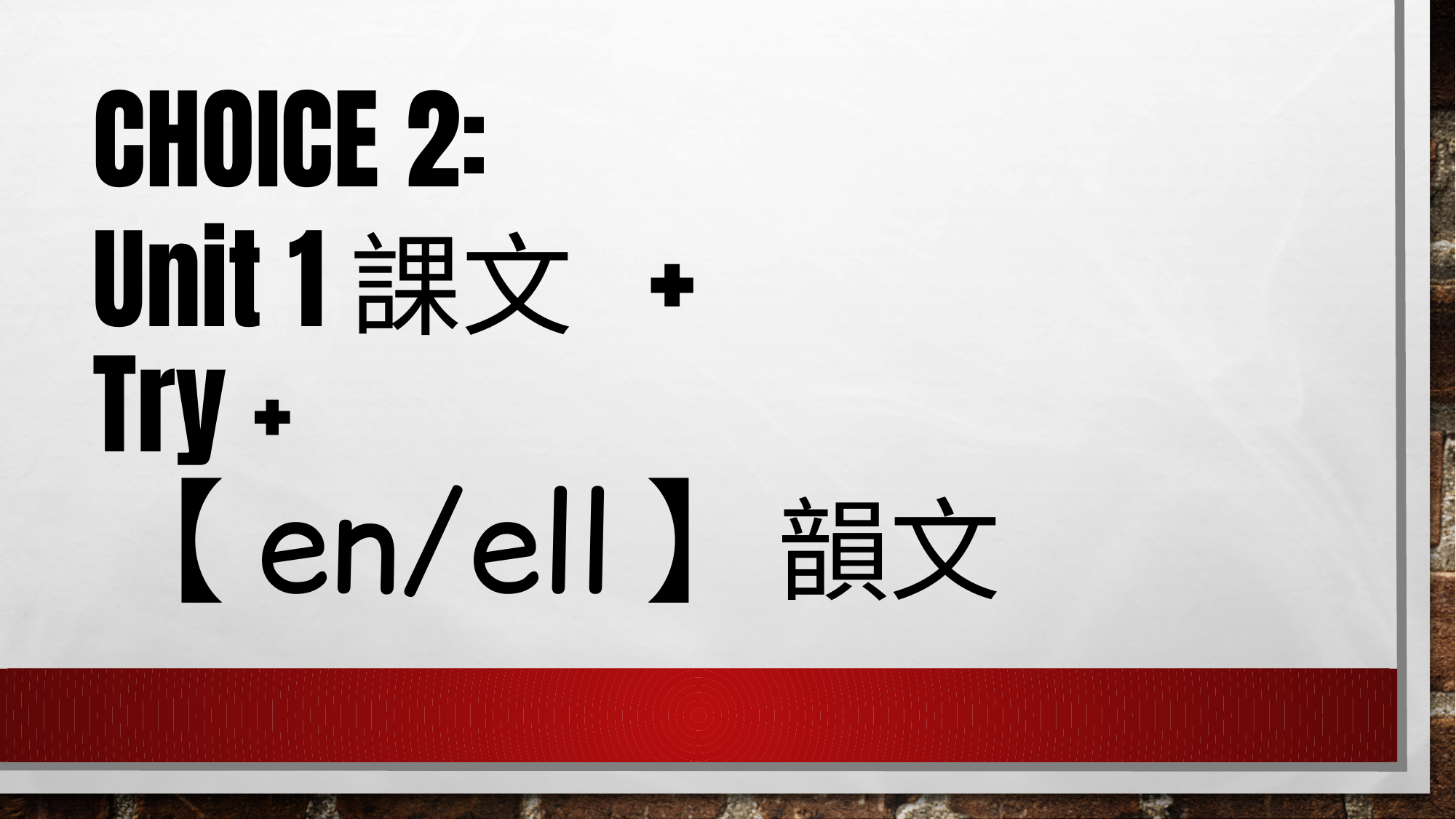

# Choice 2: Unit 1課文  + Try + 【en/ell】韻文